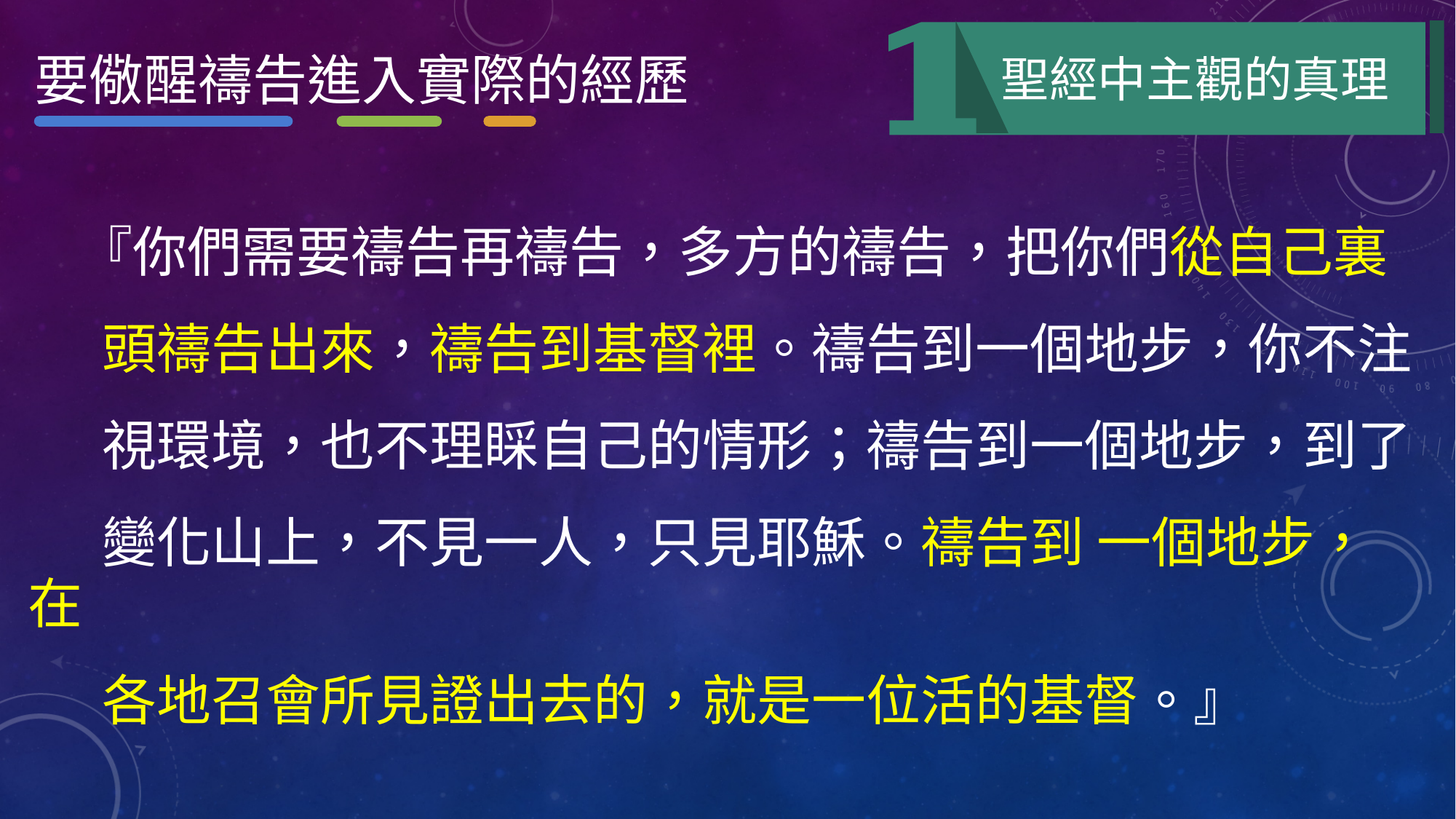

要儆醒禱告進入實際的經歷
聖經中主觀的真理

   『你們需要禱告再禱告，多方的禱告，把你們從自己裏
     頭禱告出來，禱告到基督裡。禱告到一個地步，你不注
     視環境，也不理睬自己的情形；禱告到一個地步，到了
     變化山上，不見一人，只見耶穌。禱告到 一個地步，在
     各地召會所見證出去的，就是一位活的基督。』